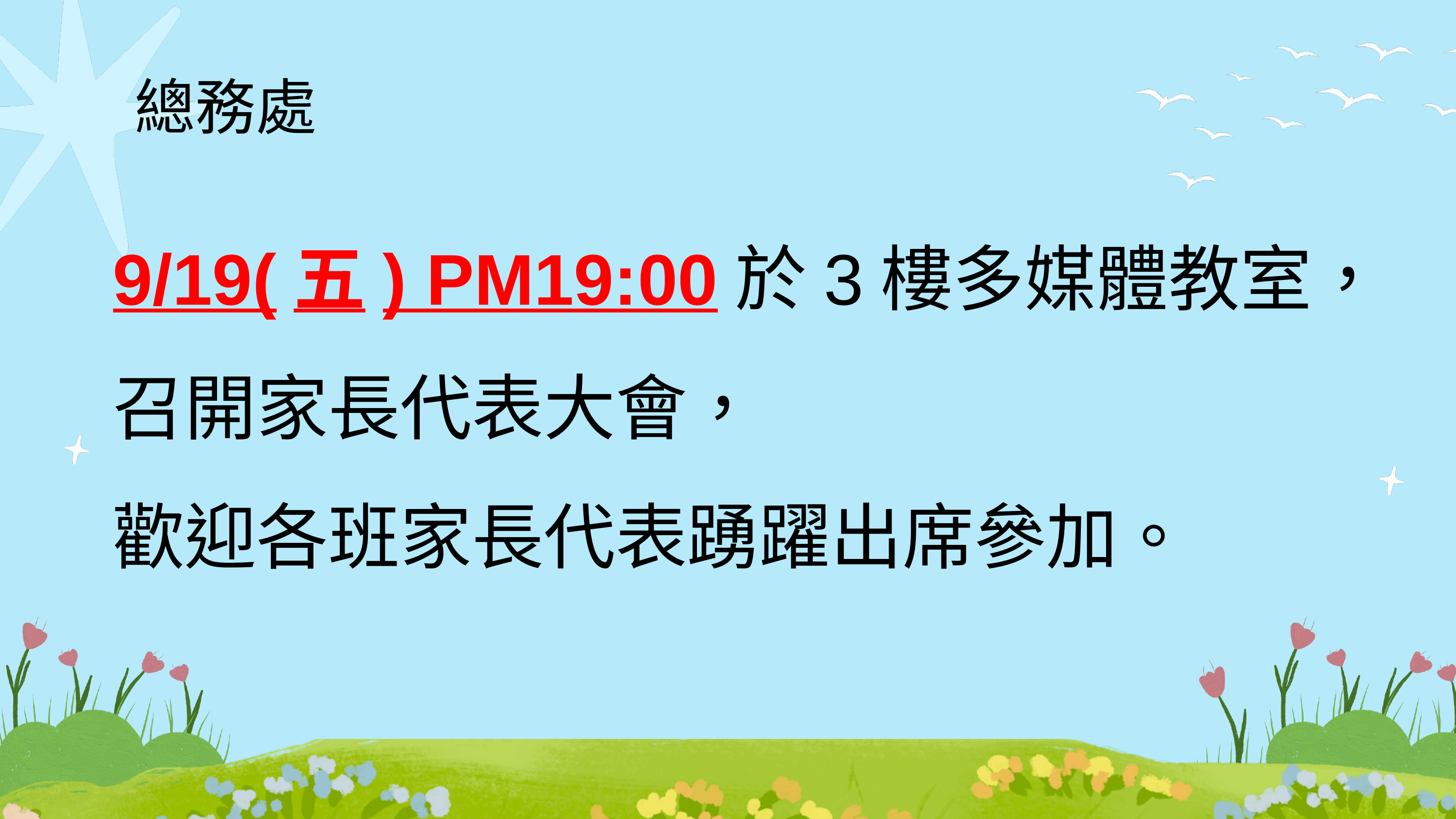

總務處

9/19(五) PM19:00於3樓多媒體教室，
召開家長代表大會，
歡迎各班家長代表踴躍出席參加。